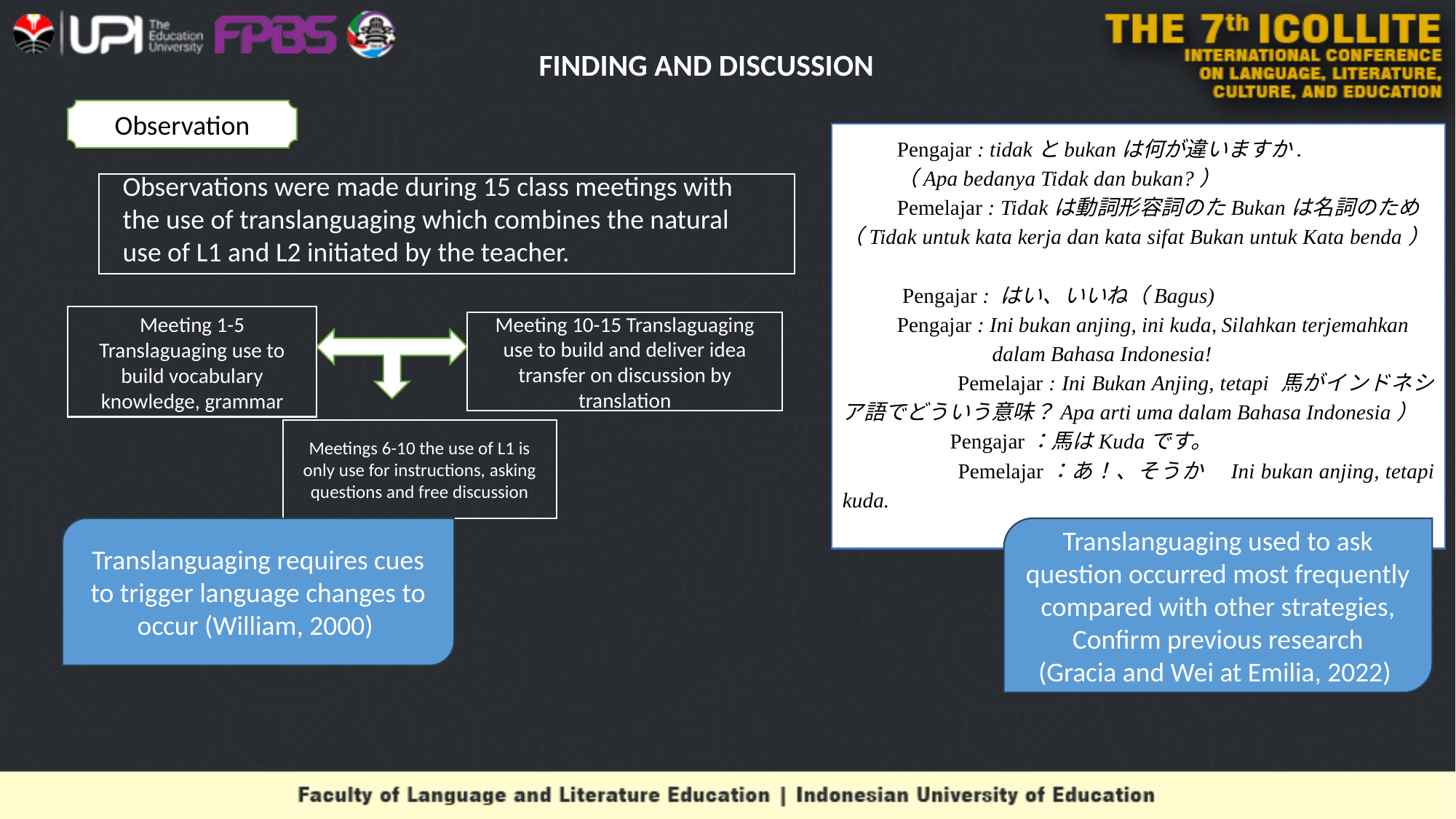

# FINDING AND DISCUSSION
Observation
Pengajar : tidakとbukanは何が違いますか.
（Apa bedanya Tidak dan bukan?）
Pemelajar : Tidakは動詞形容詞のたBukanは名詞のため    （Tidak untuk kata kerja dan kata sifat Bukan untuk Kata benda）
 Pengajar : はい、いいね（Bagus)
Pengajar : Ini bukan anjing, ini kuda, Silahkan terjemahkan
                  dalam Bahasa Indonesia!
          Pemelajar : Ini Bukan Anjing, tetapi 馬がインドネシア語でどういう意味？Apa arti uma dalam Bahasa Indonesia）
          Pengajar：馬はKudaです。
          Pemelajar：あ！、そうか　Ini bukan anjing, tetapi kuda.

Observations were made during 15 class meetings with the use of translanguaging which combines the natural use of L1 and L2 initiated by the teacher.

Meeting 1-5 Translaguaging use to build vocabulary knowledge, grammar
Meeting 10-15 Translaguaging use to build and deliver idea transfer on discussion by translation

Meetings 6-10 the use of L1 is only use for instructions, asking questions and free discussion
Translanguaging requires cues to trigger language changes to occur (William, 2000)

Translanguaging used to ask question occurred most frequently compared with other strategies, Confirm previous research
 (Gracia and Wei at Emilia, 2022)